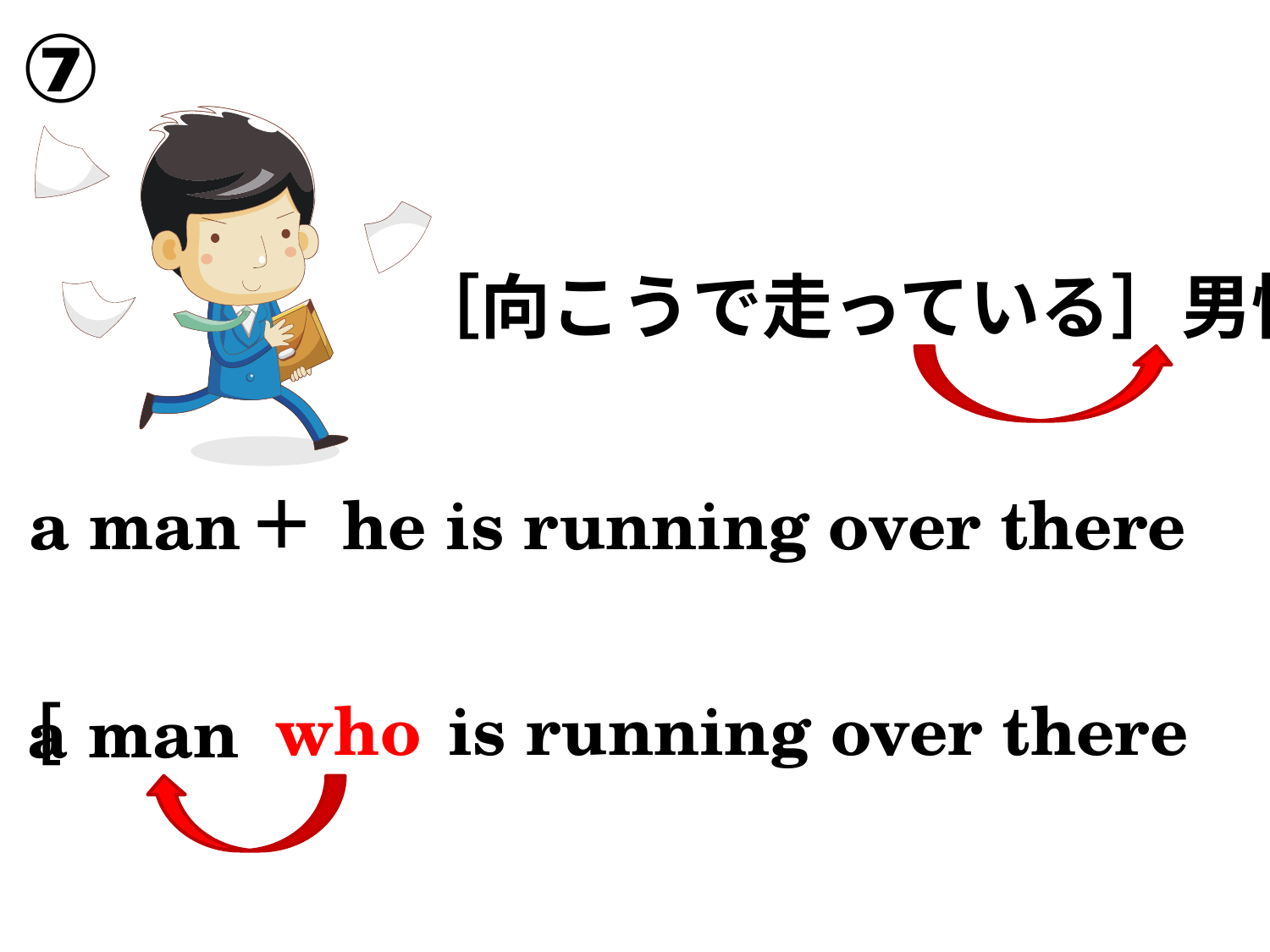

⑦

［向こうで走っている］男性
a man
＋
he is running over there
who
is running over there
 a man
［　　　　　　　　　　　　　　　　　　　　］